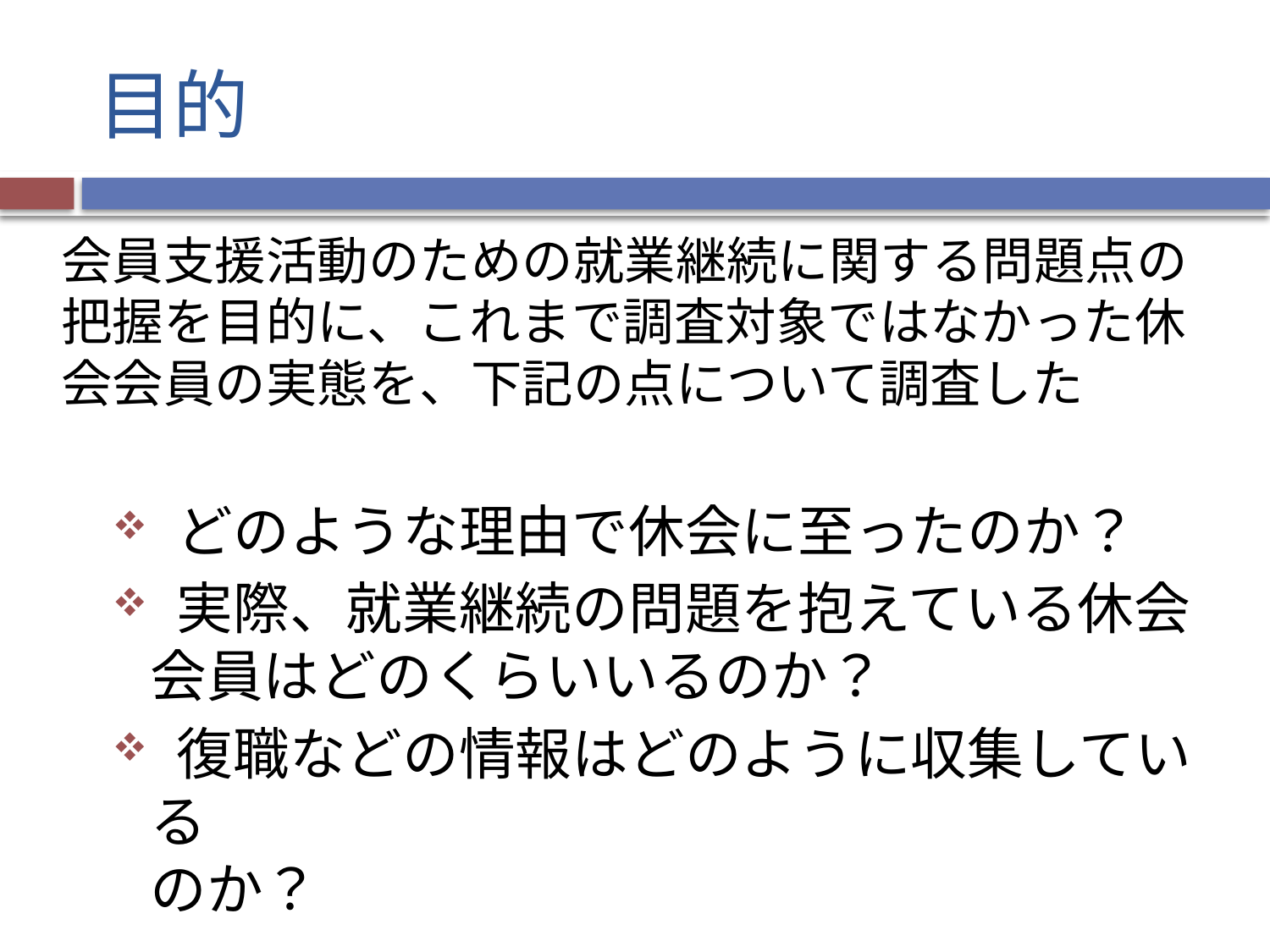

# 目的
会員支援活動のための就業継続に関する問題点の把握を目的に、これまで調査対象ではなかった休会会員の実態を、下記の点について調査した

 どのような理由で休会に至ったのか？
 実際、就業継続の問題を抱えている休会
会員はどのくらいいるのか？
 復職などの情報はどのように収集している
のか？